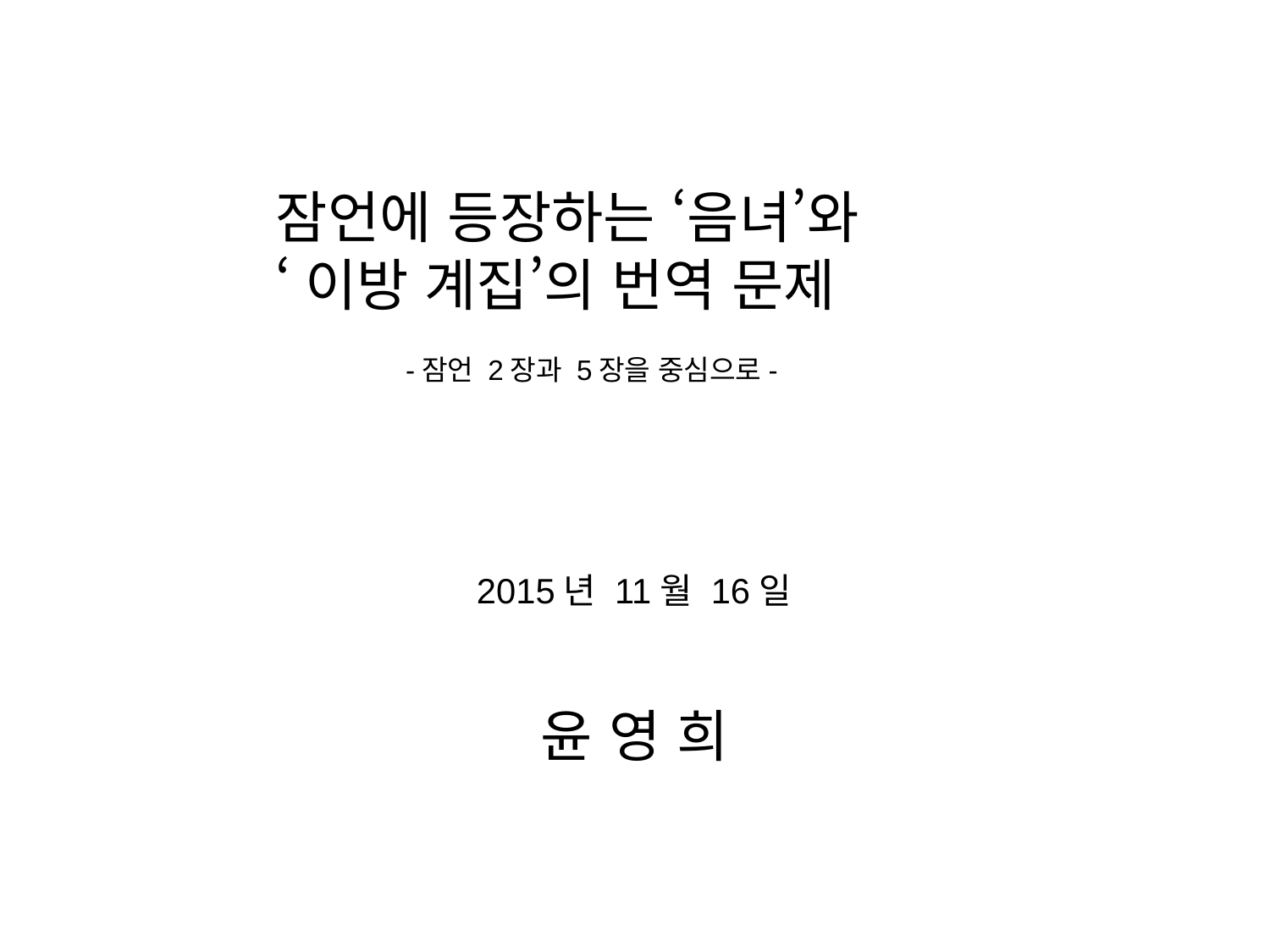

잠언에 등장하는 ‘음녀’와
‘이방 계집’의 번역 문제
-잠언 2장과 5장을 중심으로-
2015년 11월 16일
윤 영 희